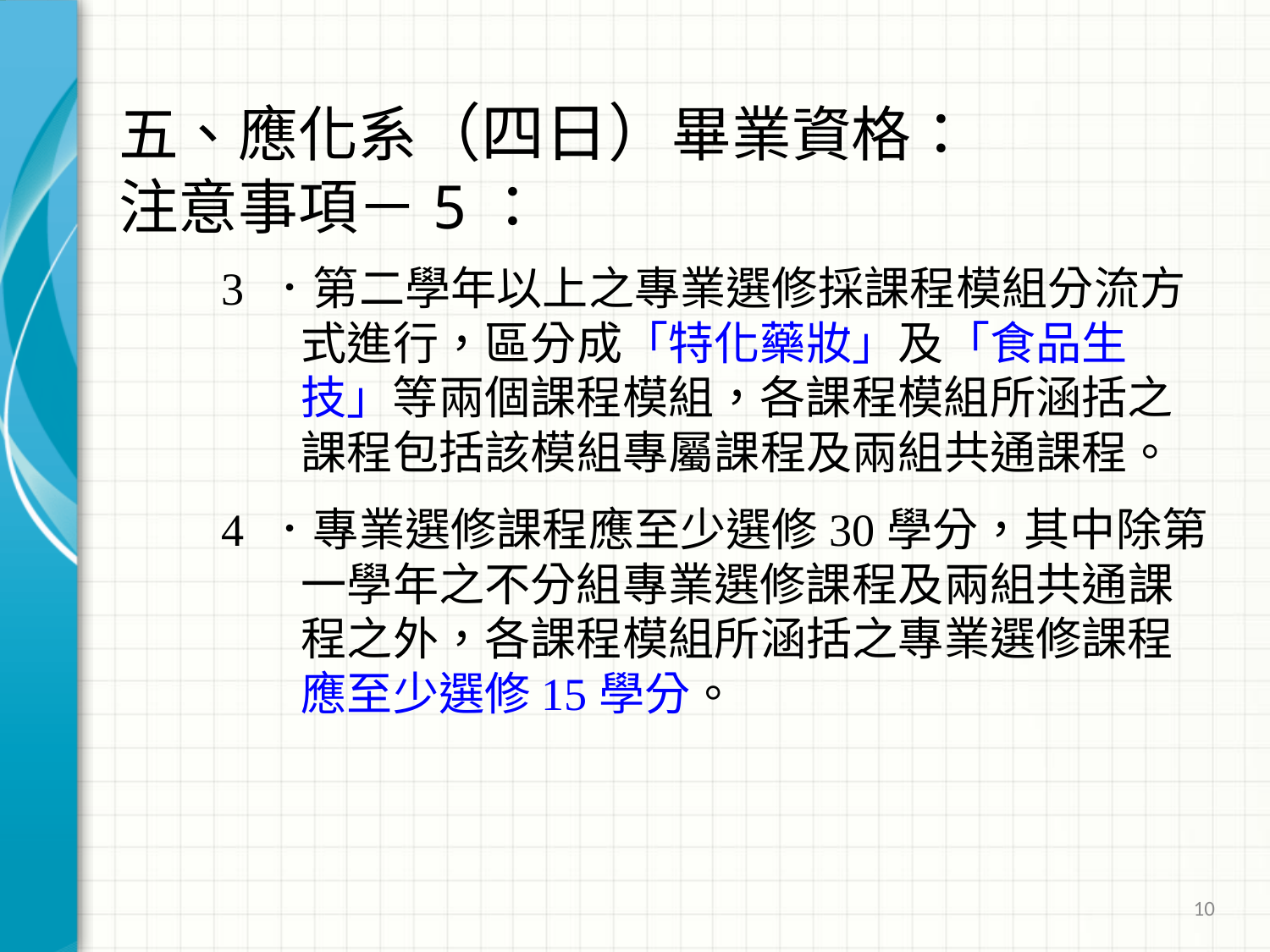

# 五、應化系（四日）畢業資格： 注意事項－5：
3 ．第二學年以上之專業選修採課程模組分流方式進行，區分成「特化藥妝」及「食品生技」等兩個課程模組，各課程模組所涵括之課程包括該模組專屬課程及兩組共通課程。
4 ．專業選修課程應至少選修30學分，其中除第一學年之不分組專業選修課程及兩組共通課程之外，各課程模組所涵括之專業選修課程應至少選修15學分。
10